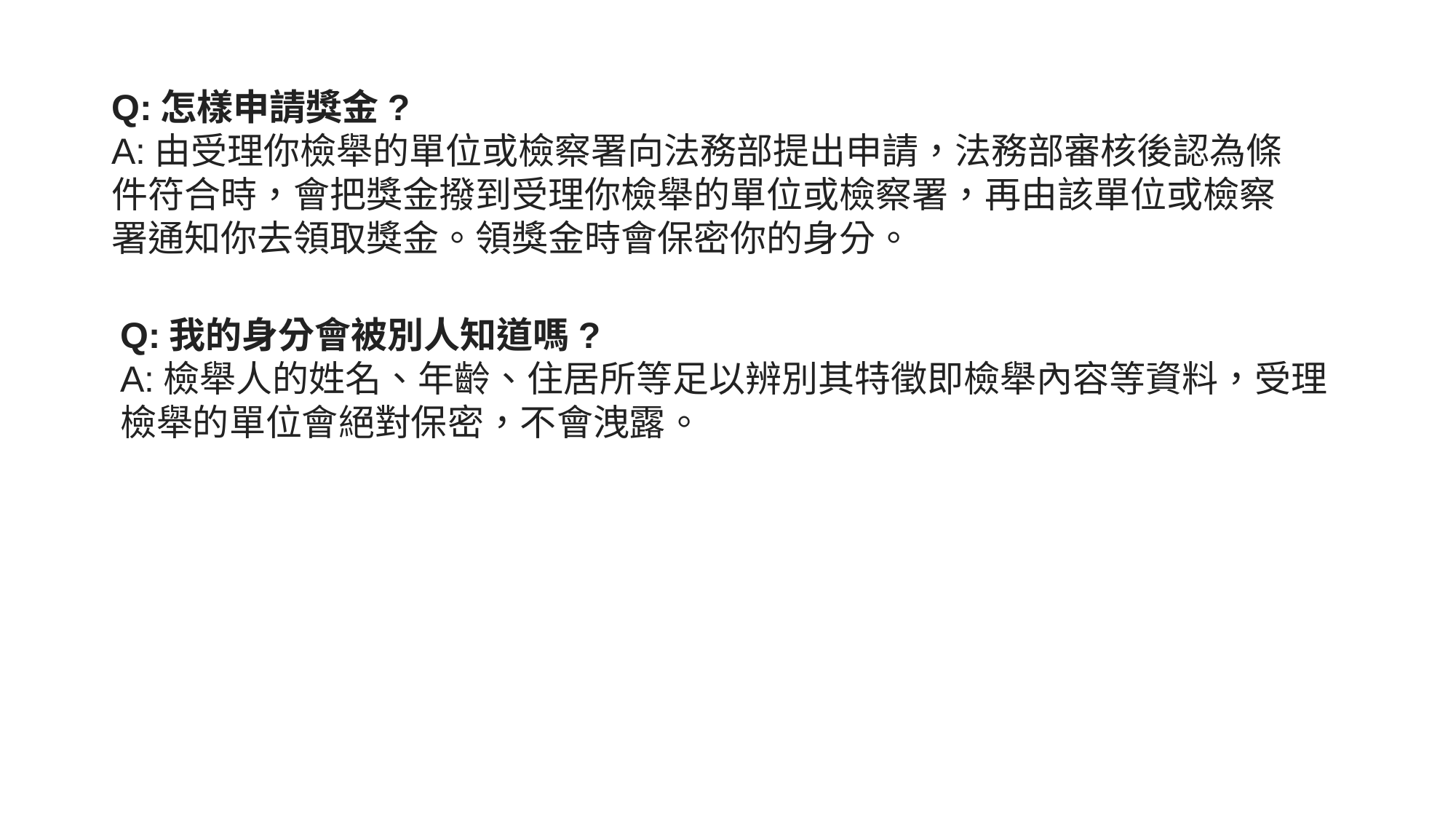

Q:怎樣申請獎金?
A:由受理你檢舉的單位或檢察署向法務部提出申請，法務部審核後認為條件符合時，會把獎金撥到受理你檢舉的單位或檢察署，再由該單位或檢察署通知你去領取獎金。領獎金時會保密你的身分。
Q:我的身分會被別人知道嗎?
A:檢舉人的姓名、年齡、住居所等足以辨別其特徵即檢舉內容等資料，受理檢舉的單位會絕對保密，不會洩露。